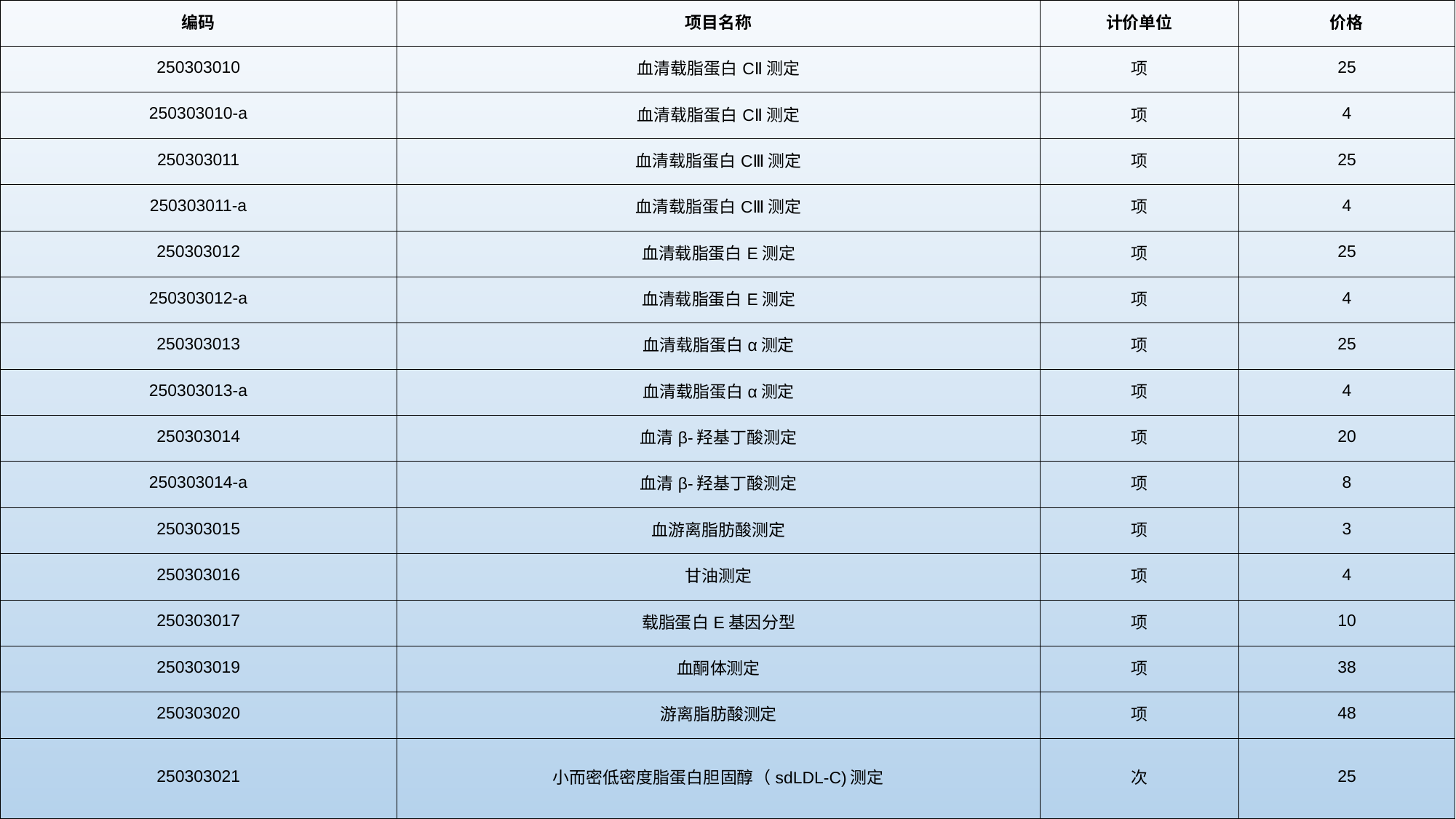

| 编码 | 项目名称 | 计价单位 | 价格 |
| --- | --- | --- | --- |
| 250303010 | 血清载脂蛋白CⅡ测定 | 项 | 25 |
| 250303010-a | 血清载脂蛋白CⅡ测定 | 项 | 4 |
| 250303011 | 血清载脂蛋白CⅢ测定 | 项 | 25 |
| 250303011-a | 血清载脂蛋白CⅢ测定 | 项 | 4 |
| 250303012 | 血清载脂蛋白E测定 | 项 | 25 |
| 250303012-a | 血清载脂蛋白E测定 | 项 | 4 |
| 250303013 | 血清载脂蛋白α测定 | 项 | 25 |
| 250303013-a | 血清载脂蛋白α测定 | 项 | 4 |
| 250303014 | 血清β-羟基丁酸测定 | 项 | 20 |
| 250303014-a | 血清β-羟基丁酸测定 | 项 | 8 |
| 250303015 | 血游离脂肪酸测定 | 项 | 3 |
| 250303016 | 甘油测定 | 项 | 4 |
| 250303017 | 载脂蛋白E基因分型 | 项 | 10 |
| 250303019 | 血酮体测定 | 项 | 38 |
| 250303020 | 游离脂肪酸测定 | 项 | 48 |
| 250303021 | 小而密低密度脂蛋白胆固醇（sdLDL-C)测定 | 次 | 25 |